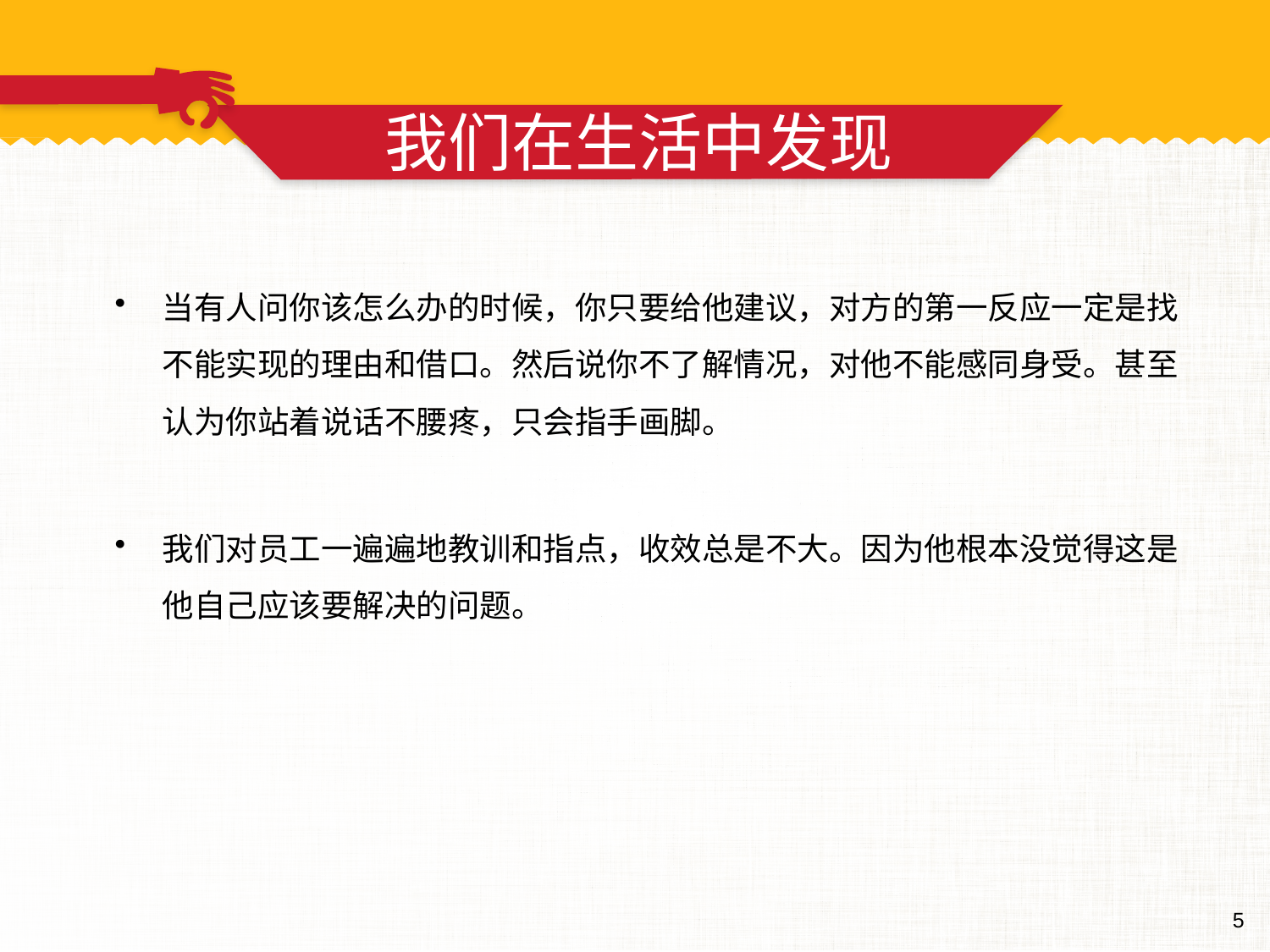

# 我们在生活中发现
当有人问你该怎么办的时候，你只要给他建议，对方的第一反应一定是找不能实现的理由和借口。然后说你不了解情况，对他不能感同身受。甚至认为你站着说话不腰疼，只会指手画脚。

我们对员工一遍遍地教训和指点，收效总是不大。因为他根本没觉得这是他自己应该要解决的问题。